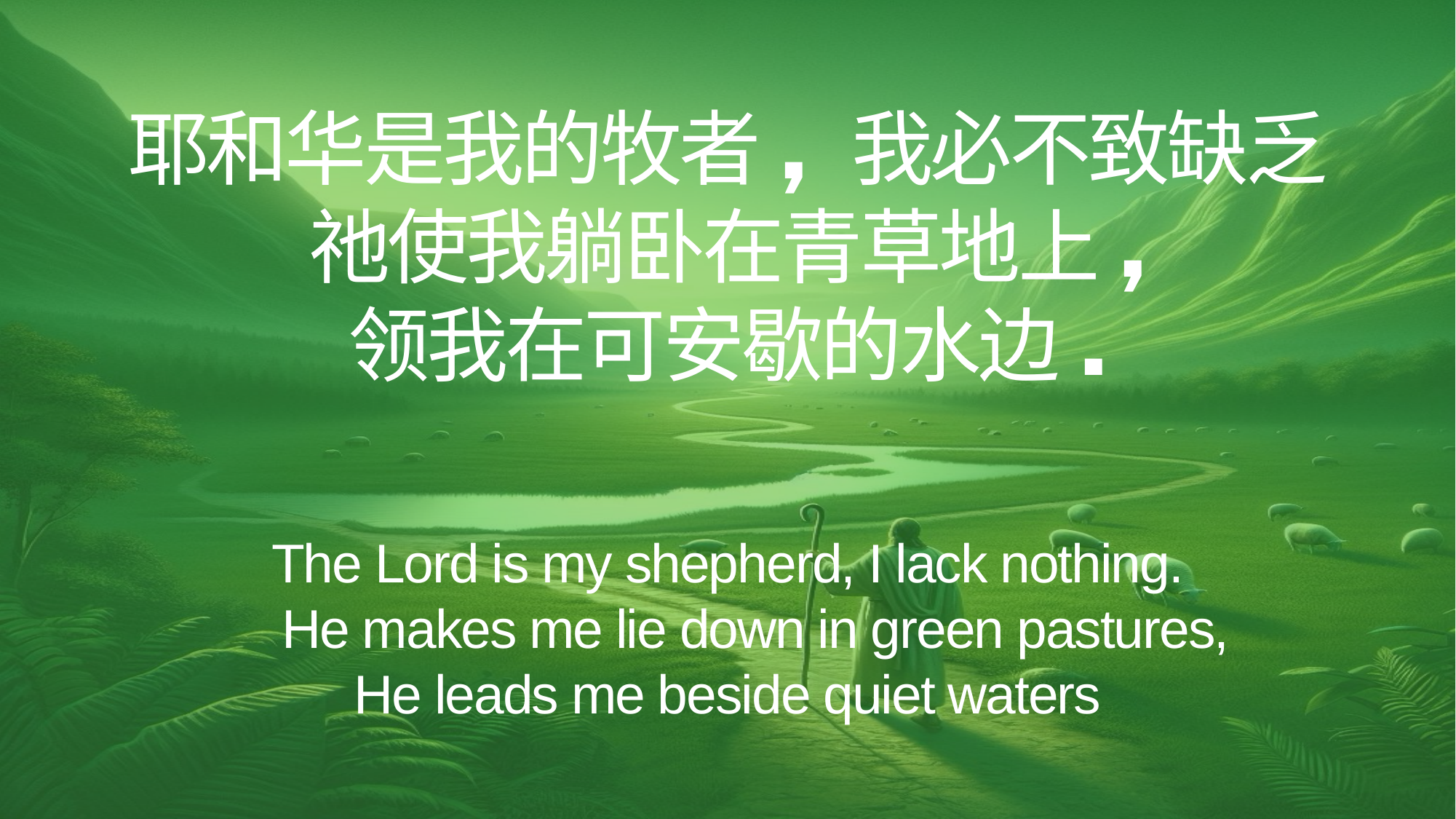

耶和华是我的牧者, 我必不致缺乏
祂使我躺卧在青草地上,
领我在可安歇的水边.

The Lord is my shepherd, I lack nothing.
    He makes me lie down in green pastures,
He leads me beside quiet waters